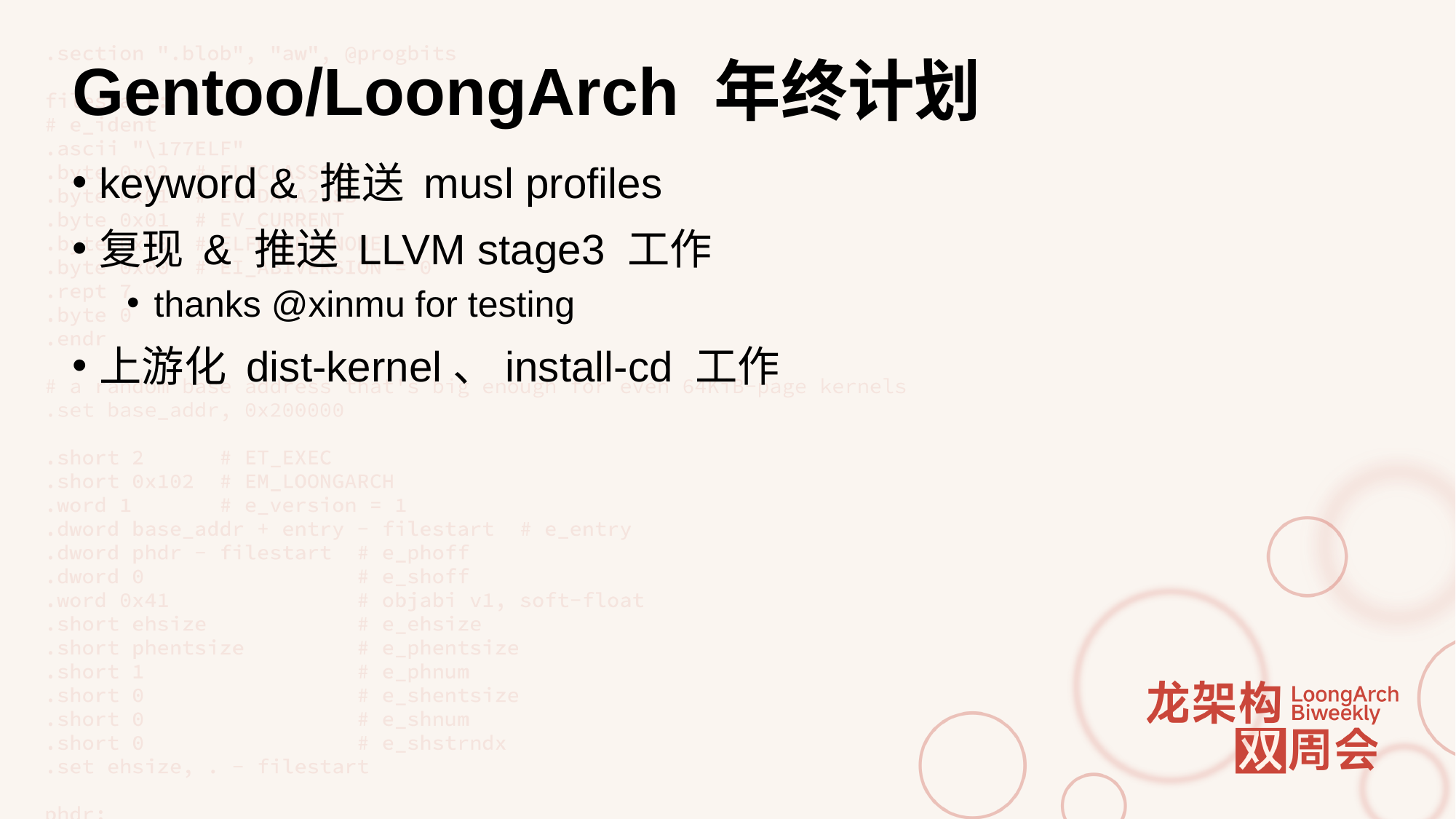

# Gentoo/LoongArch 年终计划
keyword & 推送 musl profiles
复现 & 推送 LLVM stage3 工作
thanks @xinmu for testing
上游化 dist-kernel、install-cd 工作